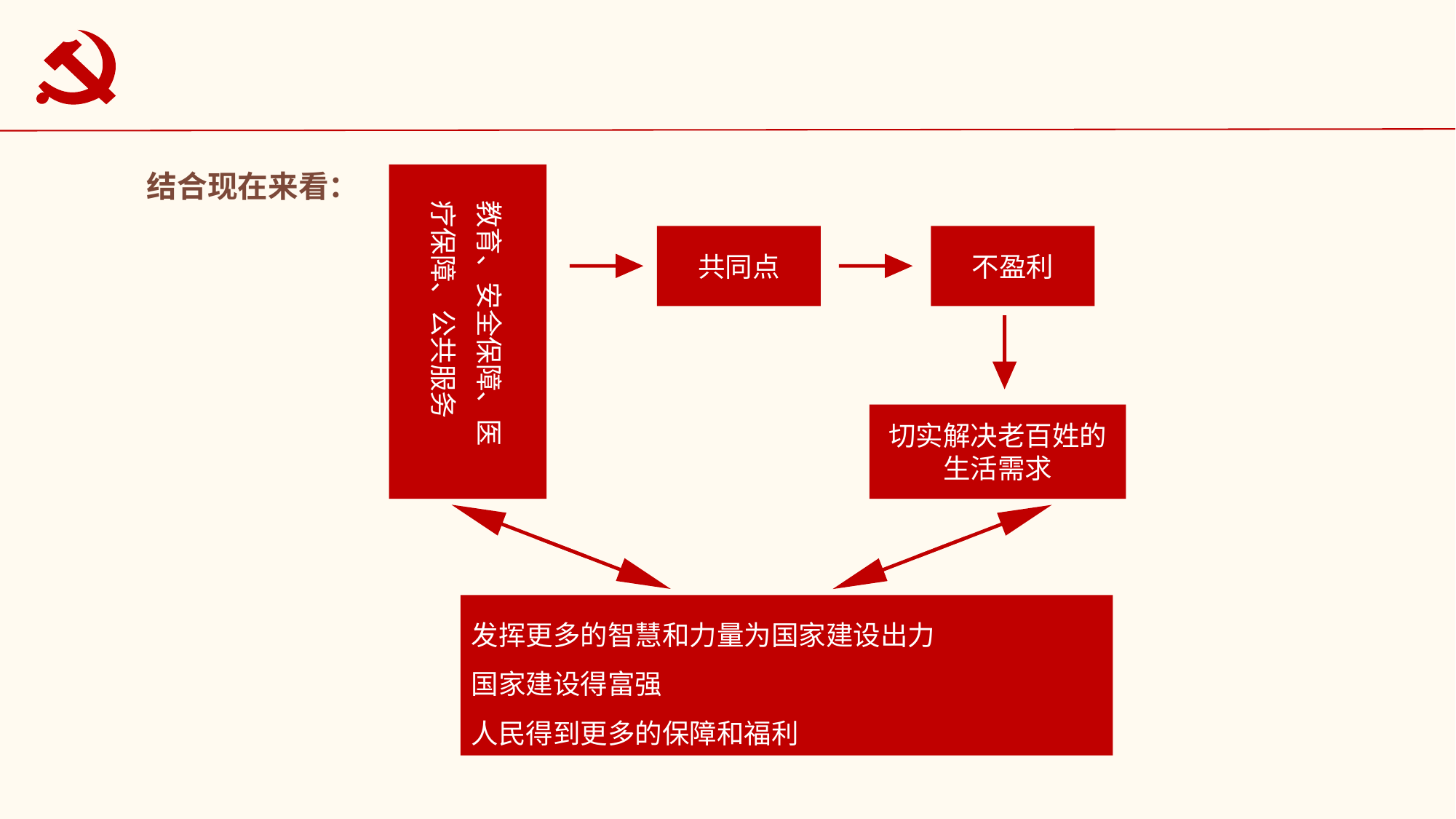

结合现在来看：

教育、安全保障、医疗保障、公共服务
共同点
不盈利

切实解决老百姓的生活需求

发挥更多的智慧和力量为国家建设出力
国家建设得富强
人民得到更多的保障和福利